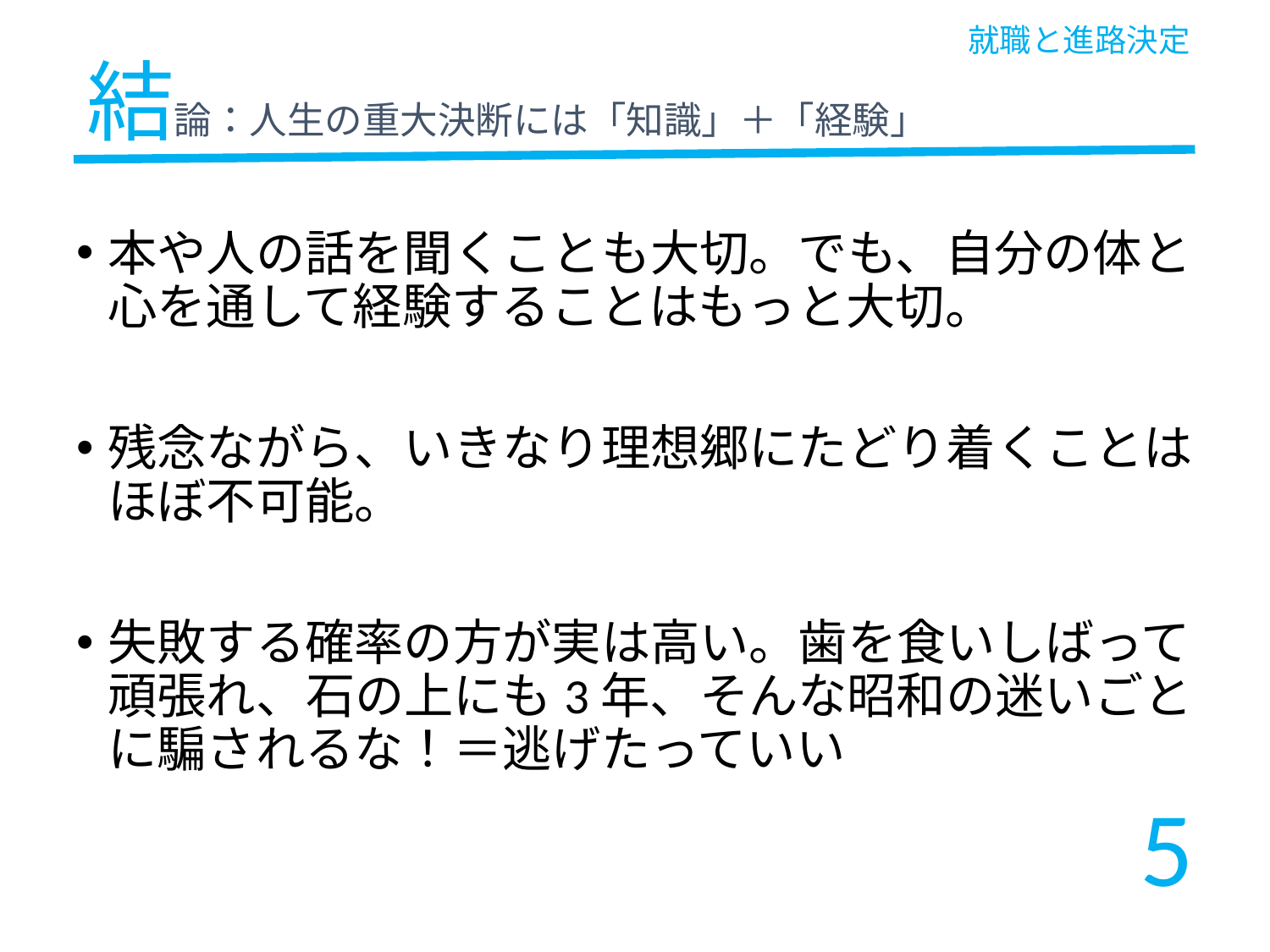

就職と進路決定
結論：人生の重大決断には「知識」＋「経験」
本や人の話を聞くことも大切。でも、自分の体と心を通して経験することはもっと大切。

残念ながら、いきなり理想郷にたどり着くことはほぼ不可能。

失敗する確率の方が実は高い。歯を食いしばって頑張れ、石の上にも3年、そんな昭和の迷いごとに騙されるな！＝逃げたっていい
5